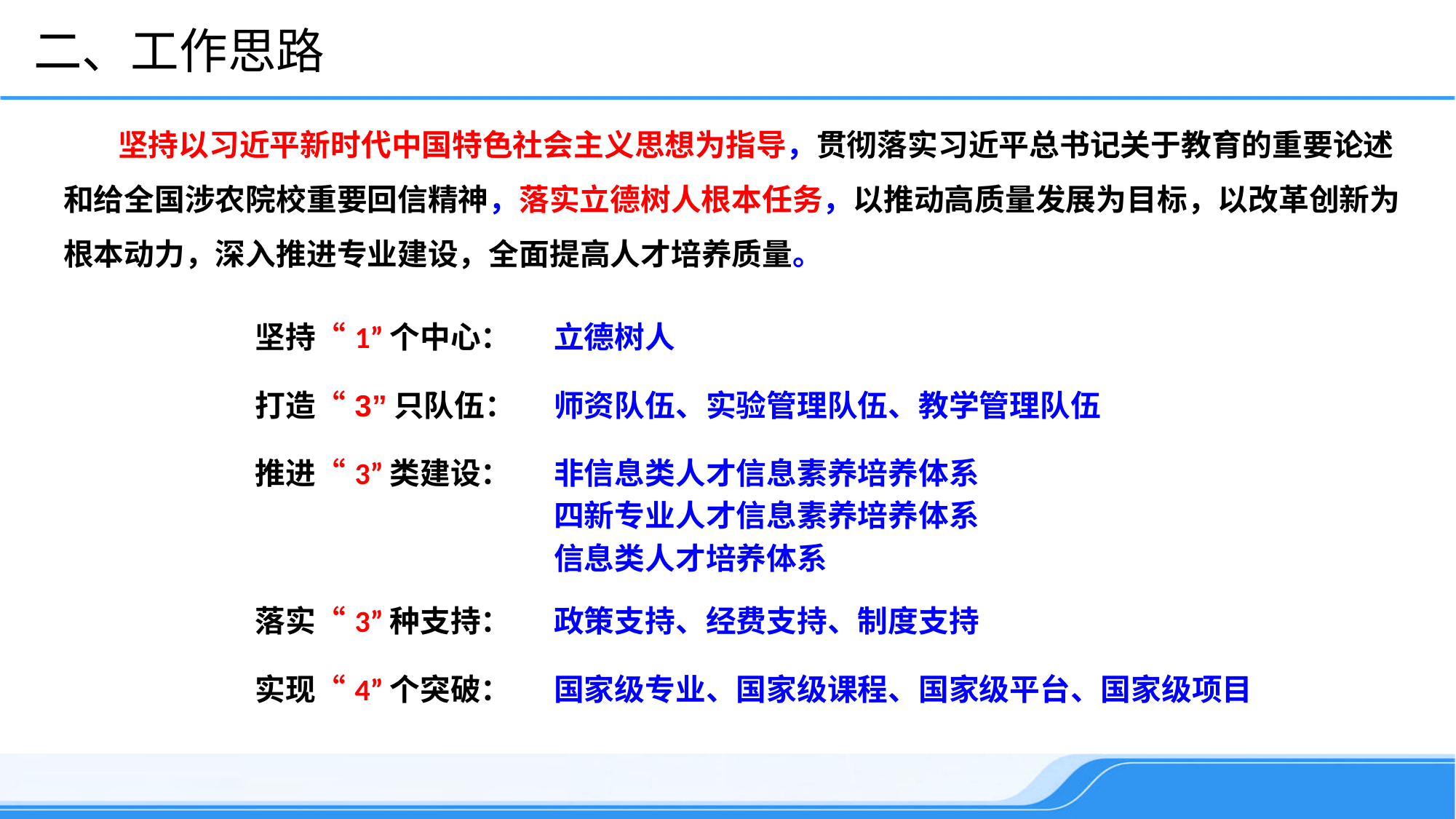

二、工作思路
坚持以习近平新时代中国特色社会主义思想为指导，贯彻落实习近平总书记关于教育的重要论述和给全国涉农院校重要回信精神，落实立德树人根本任务，以推动高质量发展为目标，以改革创新为根本动力，深入推进专业建设，全面提高人才培养质量。
| 坚持“1”个中心： | 立德树人 |
| --- | --- |
| 打造“3”只队伍： | 师资队伍、实验管理队伍、教学管理队伍 |
| 推进“3”类建设： | 非信息类人才信息素养培养体系 四新专业人才信息素养培养体系 信息类人才培养体系 |
| 落实“3”种支持： | 政策支持、经费支持、制度支持 |
| 实现“4”个突破： | 国家级专业、国家级课程、国家级平台、国家级项目 |